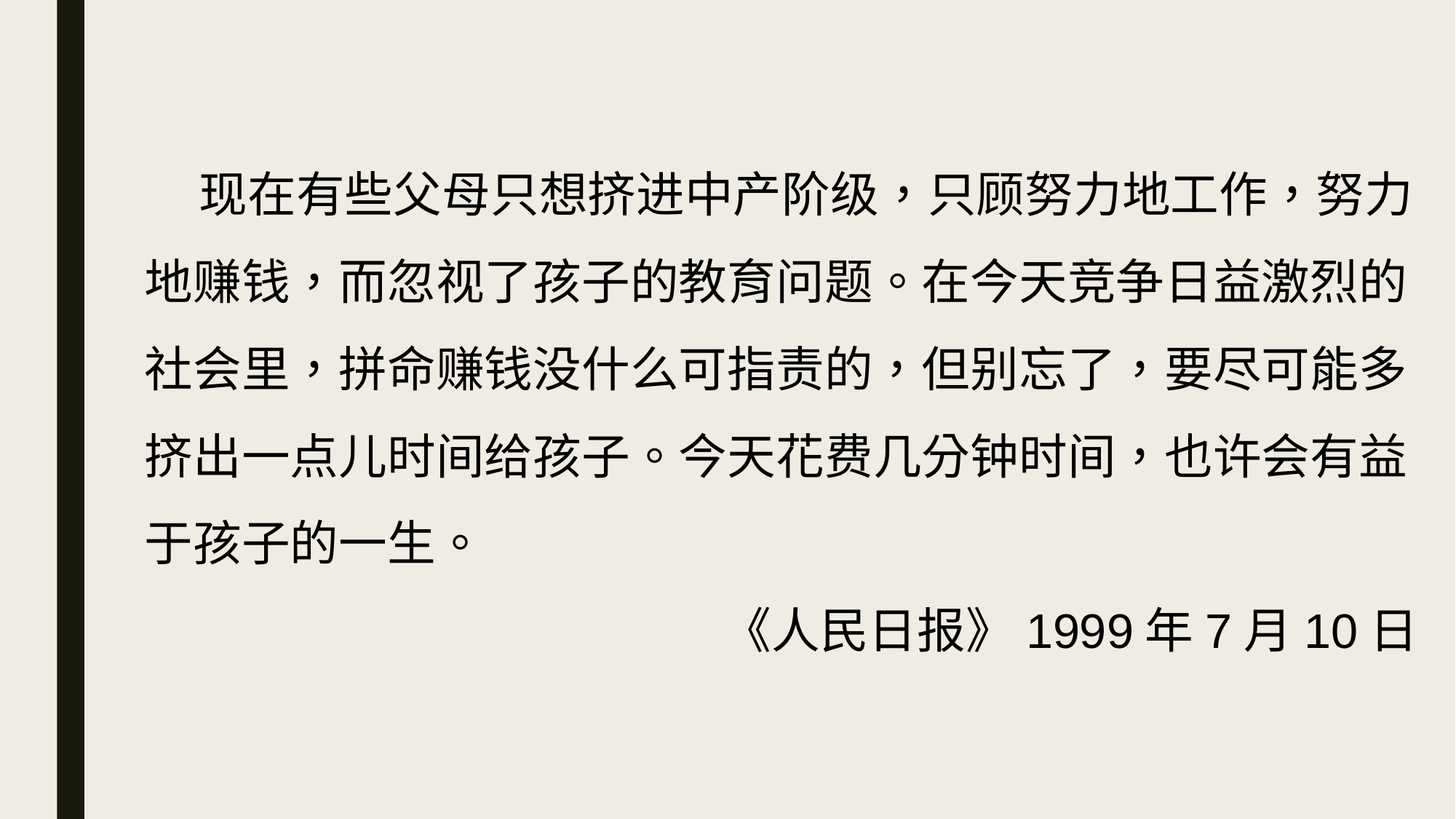

现在有些父母只想挤进中产阶级，只顾努力地工作，努力地赚钱，而忽视了孩子的教育问题。在今天竞争日益激烈的社会里，拼命赚钱没什么可指责的，但别忘了，要尽可能多挤出一点儿时间给孩子。今天花费几分钟时间，也许会有益于孩子的一生。
《人民日报》1999年7月10日